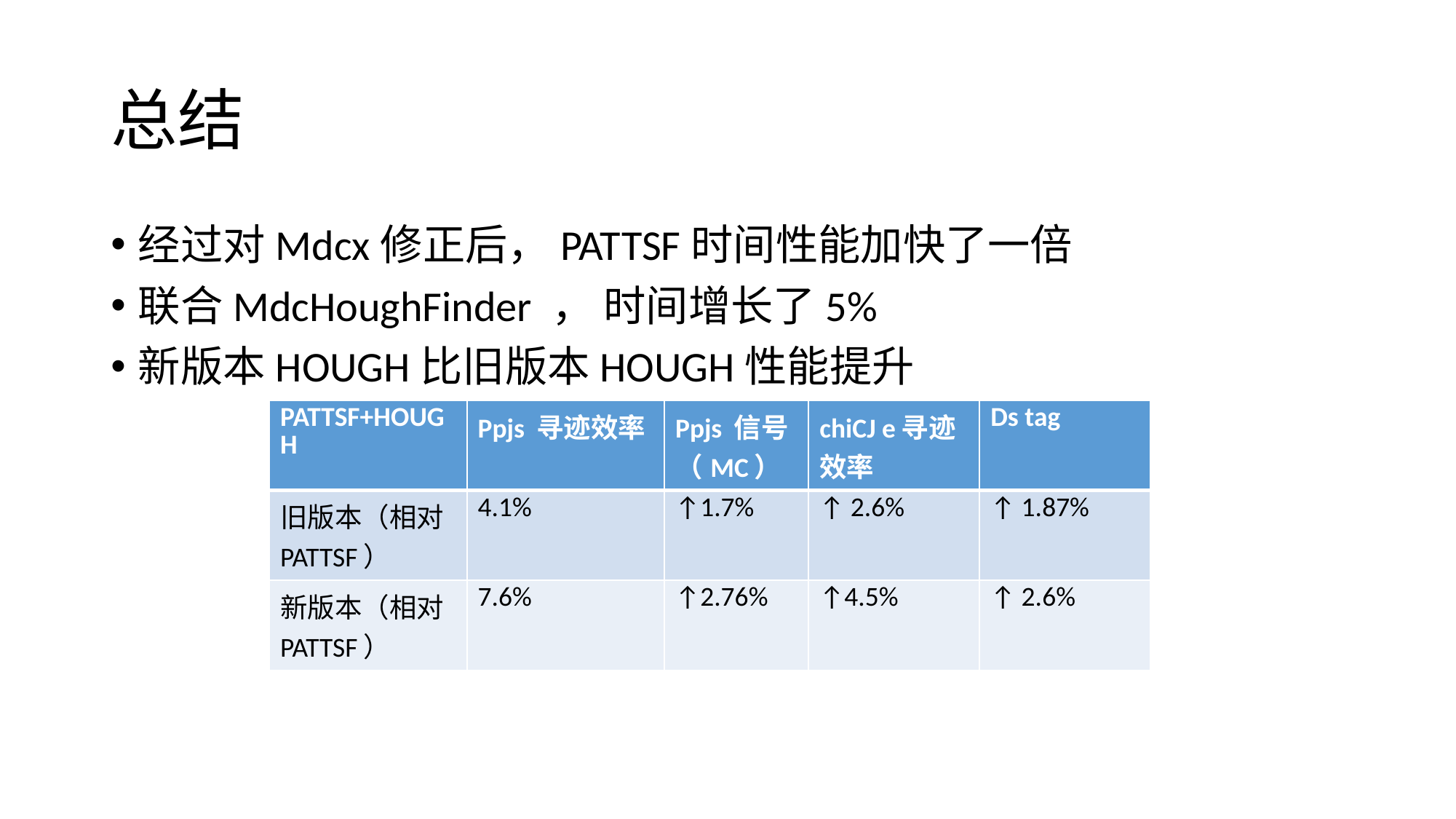

# 总结
经过对Mdcx修正后，PATTSF时间性能加快了一倍
联合MdcHoughFinder ， 时间增长了5%
新版本HOUGH比旧版本HOUGH性能提升
| PATTSF+HOUGH | Ppjs 寻迹效率 | Ppjs 信号（MC） | chiCJ e寻迹效率 | Ds tag |
| --- | --- | --- | --- | --- |
| 旧版本（相对PATTSF） | 4.1% | ↑1.7% | ↑ 2.6% | ↑ 1.87% |
| 新版本（相对PATTSF） | 7.6% | ↑2.76% | ↑4.5% | ↑ 2.6% |